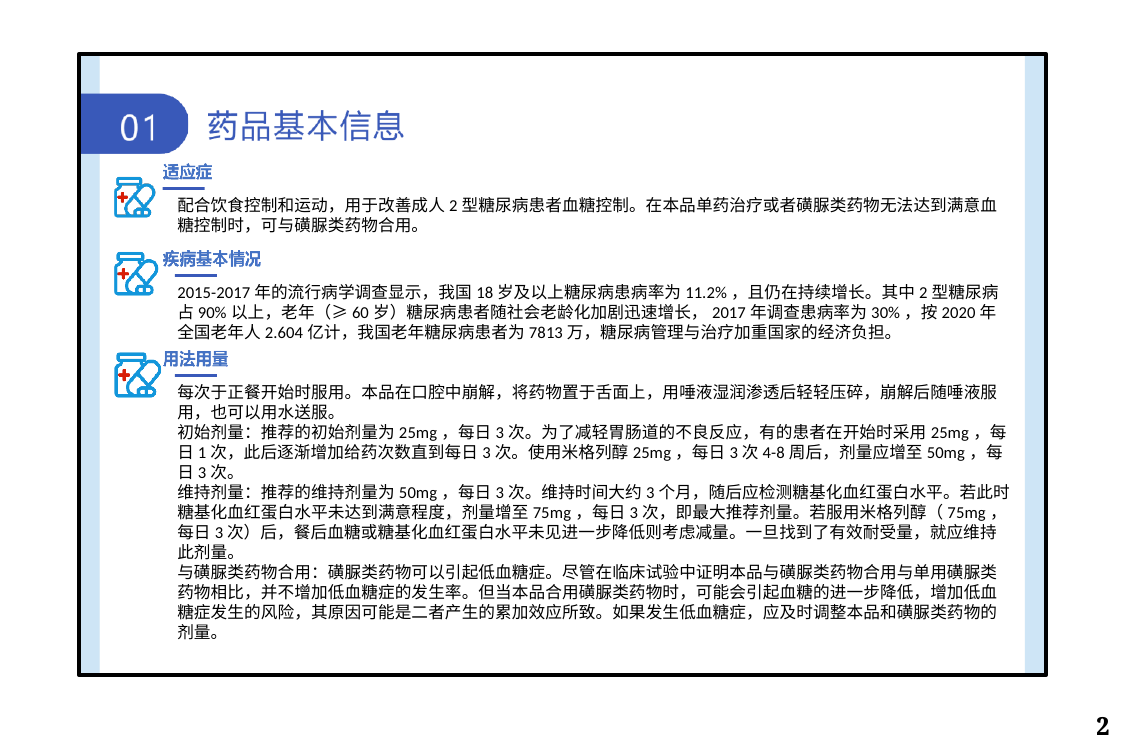

配合饮食控制和运动，用于改善成人2型糖尿病患者血糖控制。在本品单药治疗或者磺脲类药物无法达到满意血糖控制时，可与磺脲类药物合用。
2015-2017年的流行病学调查显示，我国18岁及以上糖尿病患病率为11.2%，且仍在持续增长。其中2型糖尿病占90%以上，老年（≥60岁）糖尿病患者随社会老龄化加剧迅速增长，2017年调查患病率为30%，按2020年全国老年人2.604亿计，我国老年糖尿病患者为7813万，糖尿病管理与治疗加重国家的经济负担。
每次于正餐开始时服用。本品在口腔中崩解，将药物置于舌面上，用唾液湿润渗透后轻轻压碎，崩解后随唾液服用，也可以用水送服。
初始剂量：推荐的初始剂量为25mg，每日3次。为了减轻胃肠道的不良反应，有的患者在开始时采用25mg，每日1次，此后逐渐增加给药次数直到每日3次。使用米格列醇25mg，每日3次4-8周后，剂量应增至50mg，每日3次。
维持剂量：推荐的维持剂量为50mg，每日3次。维持时间大约3个月，随后应检测糖基化血红蛋白水平。若此时糖基化血红蛋白水平未达到满意程度，剂量增至75mg，每日3次，即最大推荐剂量。若服用米格列醇（75mg，每日3次）后，餐后血糖或糖基化血红蛋白水平未见进一步降低则考虑减量。一旦找到了有效耐受量，就应维持此剂量。
与磺脲类药物合用：磺脲类药物可以引起低血糖症。尽管在临床试验中证明本品与磺脲类药物合用与单用磺脲类药物相比，并不增加低血糖症的发生率。但当本品合用磺脲类药物时，可能会引起血糖的进一步降低，增加低血糖症发生的风险，其原因可能是二者产生的累加效应所致。如果发生低血糖症，应及时调整本品和磺脲类药物的剂量。

2